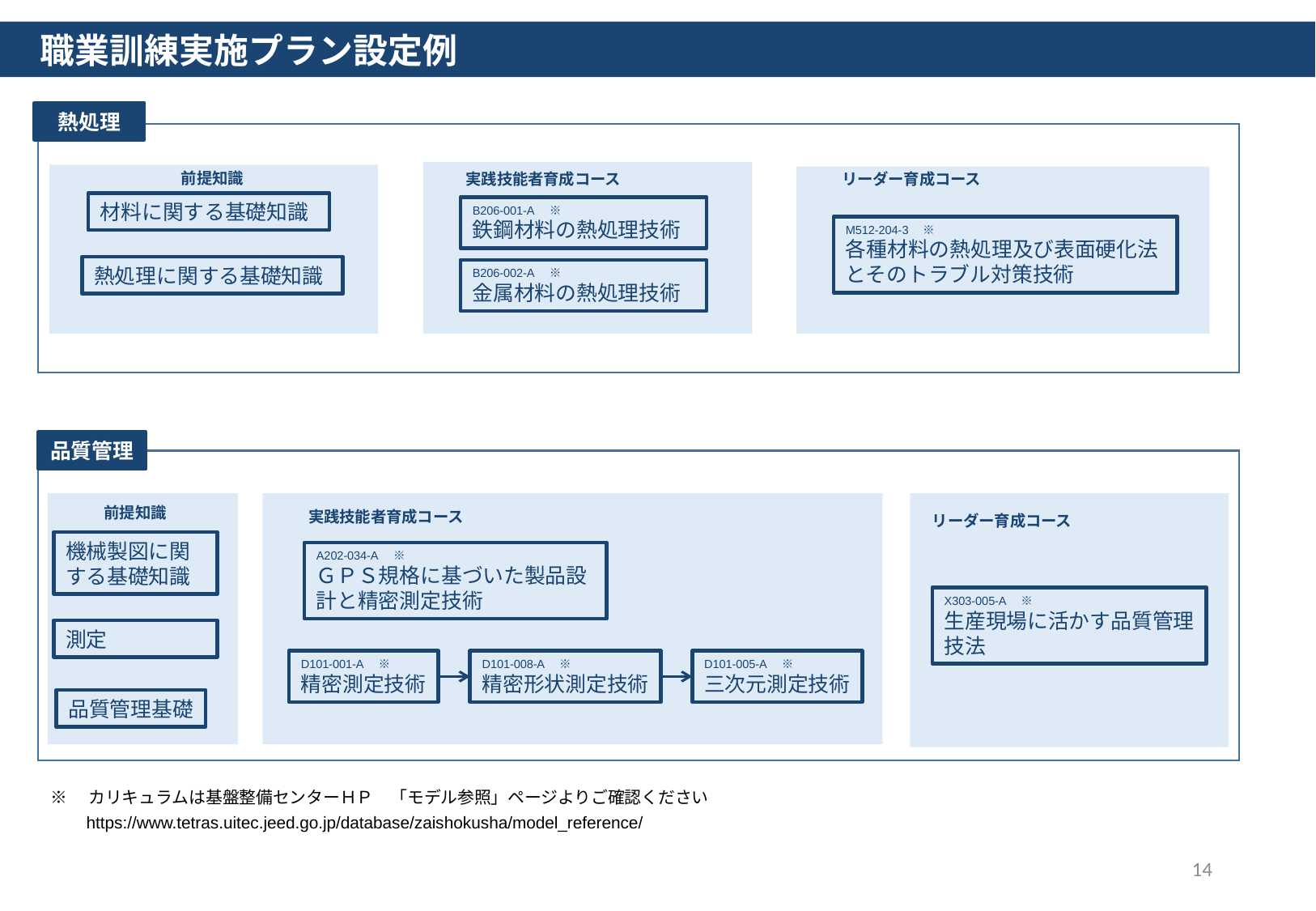

職業訓練実施プラン設定例

熱処理

前提知識
実践技能者育成コース
リーダー育成コース

材料に関する基礎知識
B206-001-A　※
鉄鋼材料の熱処理技術
M512-204-3　※
各種材料の熱処理及び表面硬化法とそのトラブル対策技術
熱処理に関する基礎知識
B206-002-A　※
金属材料の熱処理技術
品質管理

前提知識
実践技能者育成コース
リーダー育成コース
機械製図に関する基礎知識
A202-034-A　※
ＧＰＳ規格に基づいた製品設計と精密測定技術
X303-005-A　※
生産現場に活かす品質管理技法
測定
D101-001-A　※
精密測定技術
D101-008-A　※
精密形状測定技術
D101-005-A　※
三次元測定技術
品質管理基礎
※　カリキュラムは基盤整備センターＨＰ　「モデル参照」ページよりご確認ください
https://www.tetras.uitec.jeed.go.jp/database/zaishokusha/model_reference/
14